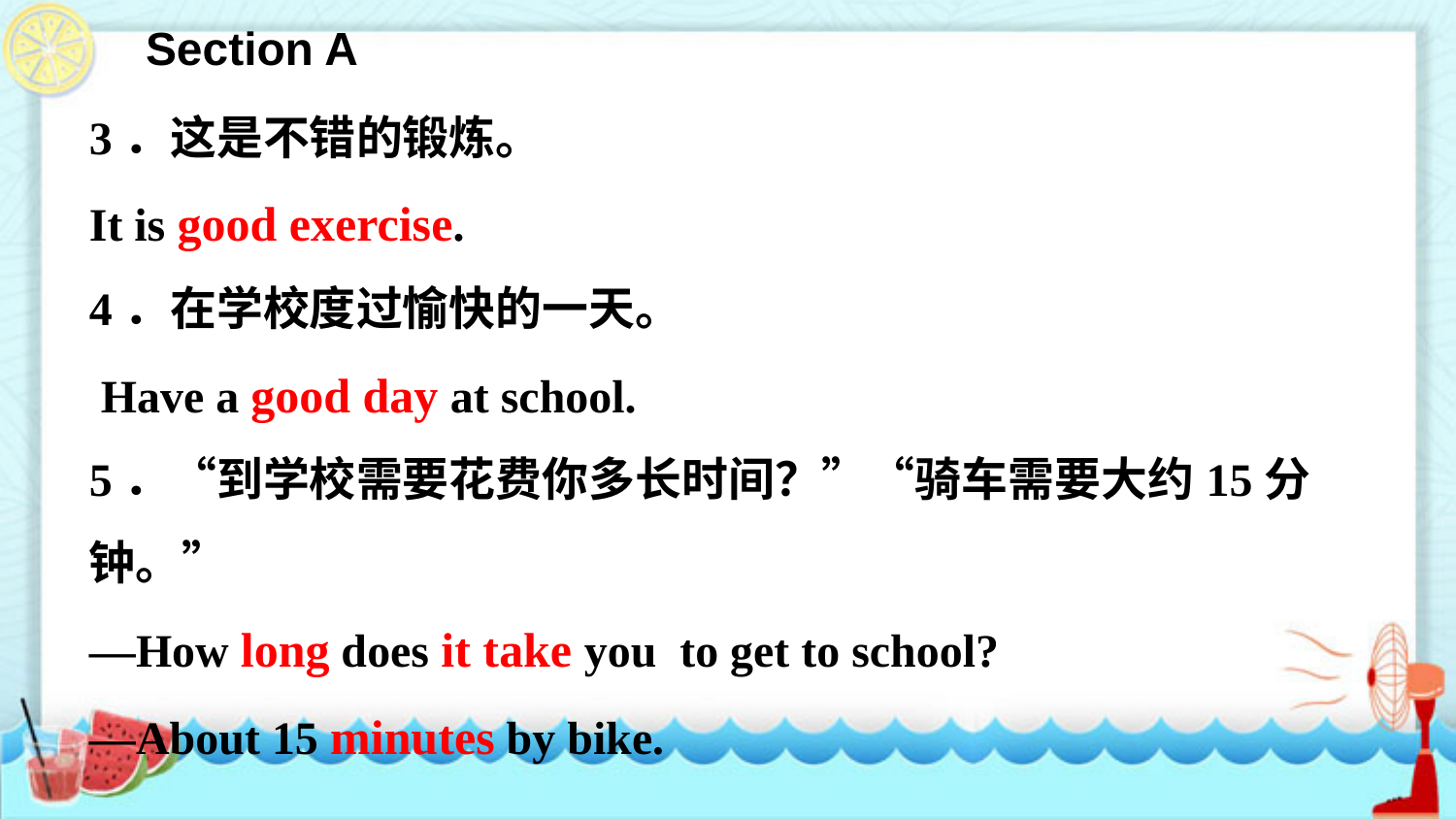

Section A
3．这是不错的锻炼。
It is good exercise.
4．在学校度过愉快的一天。
 Have a good day at school.
5．“到学校需要花费你多长时间？”“骑车需要大约15分钟。”
—How long does it take you  to get to school?
—About 15 minutes by bike.